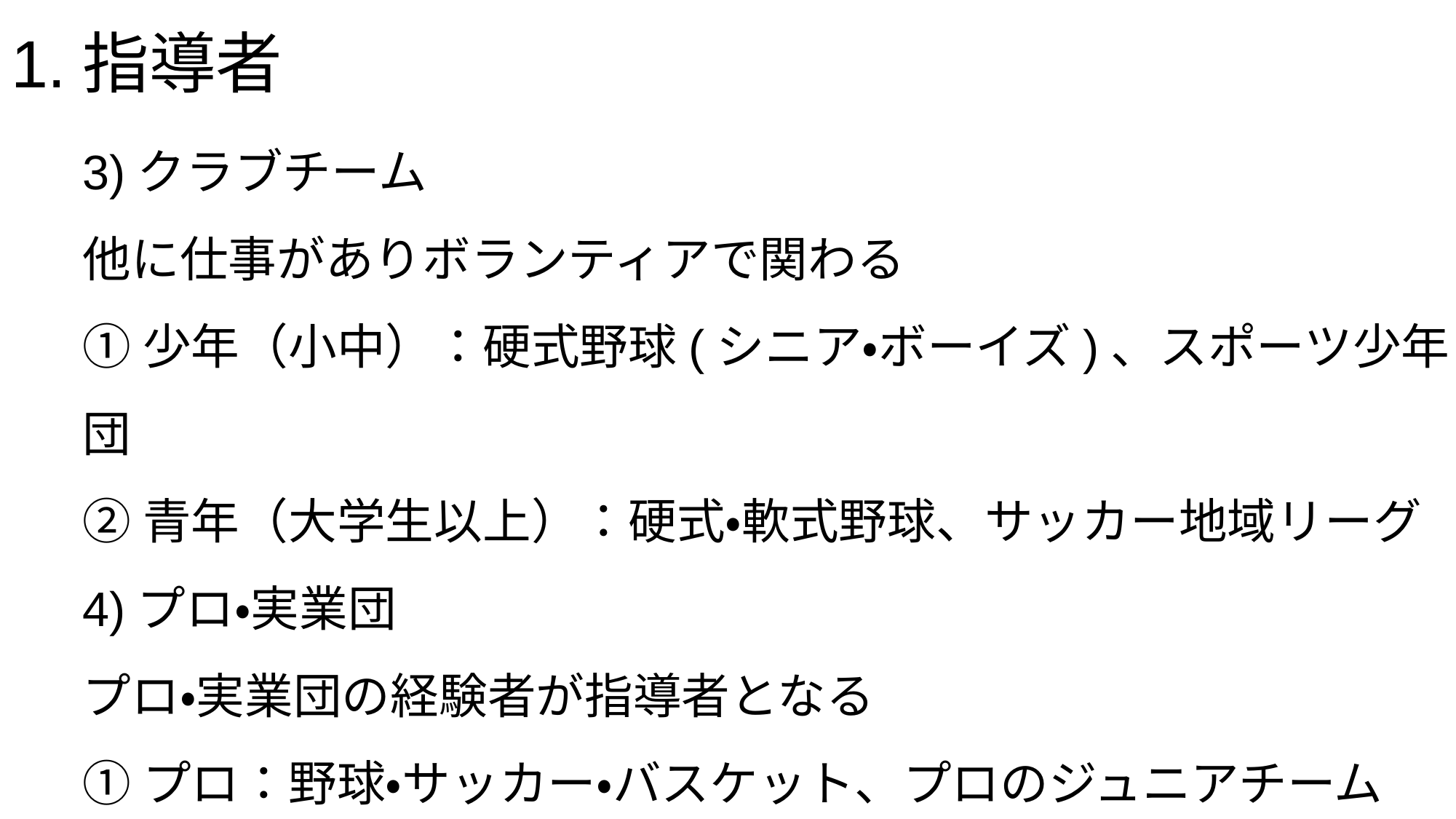

# 1.指導者
3)クラブチーム
他に仕事がありボランティアで関わる
①少年（小中）：硬式野球(シニア・ボーイズ)、スポーツ少年団
②青年（大学生以上）：硬式・軟式野球、サッカー地域リーグ
4)プロ・実業団
プロ・実業団の経験者が指導者となる
①プロ：野球・サッカー・バスケット、プロのジュニアチーム
②実業団：バレー・陸上　その他